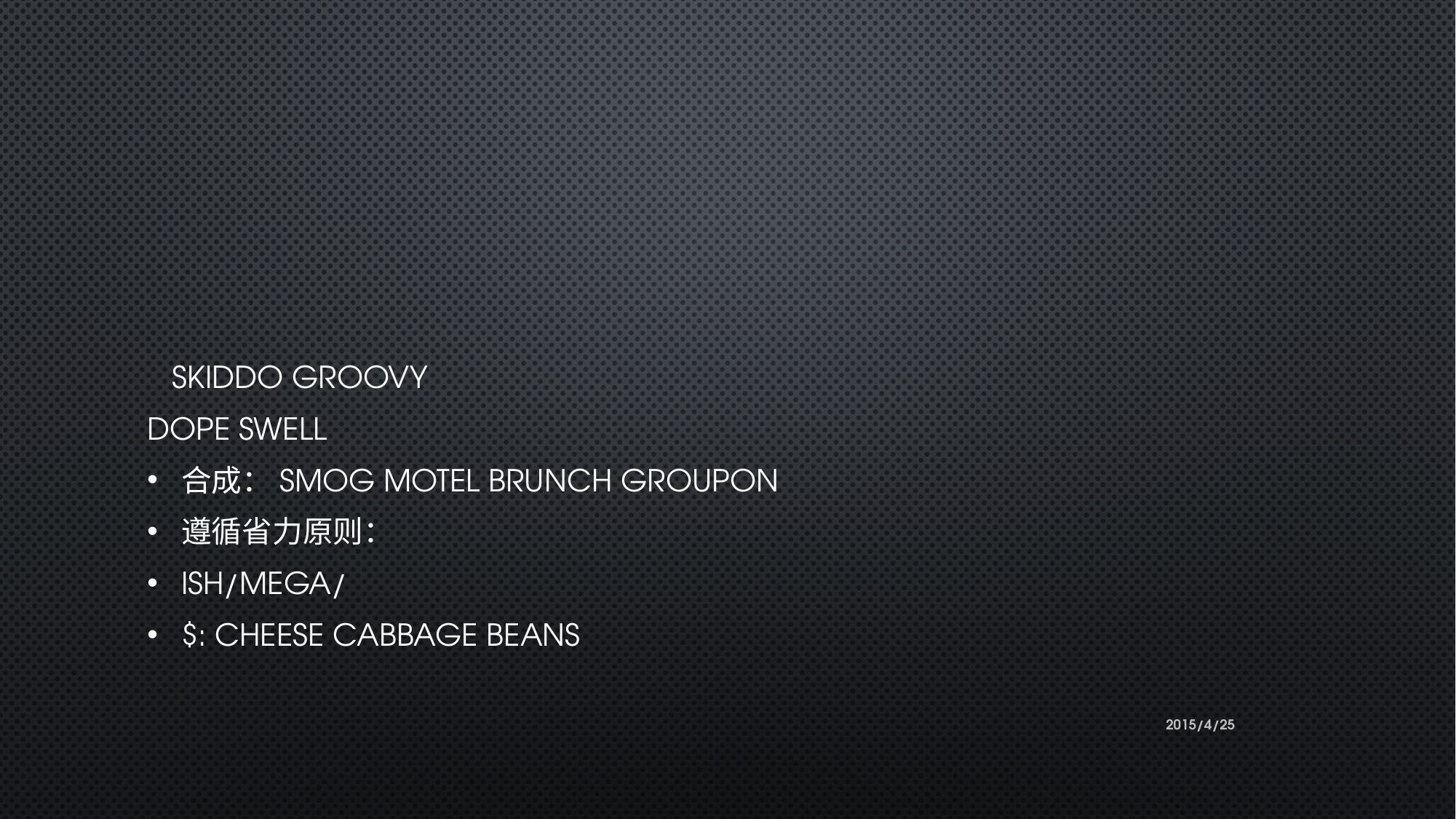

#
   skiddo groovy
Dope swell
合成：smog motel brunch groupon
遵循省力原则：
Ish/mega/
$: cheese cabbage beans
2015/4/25